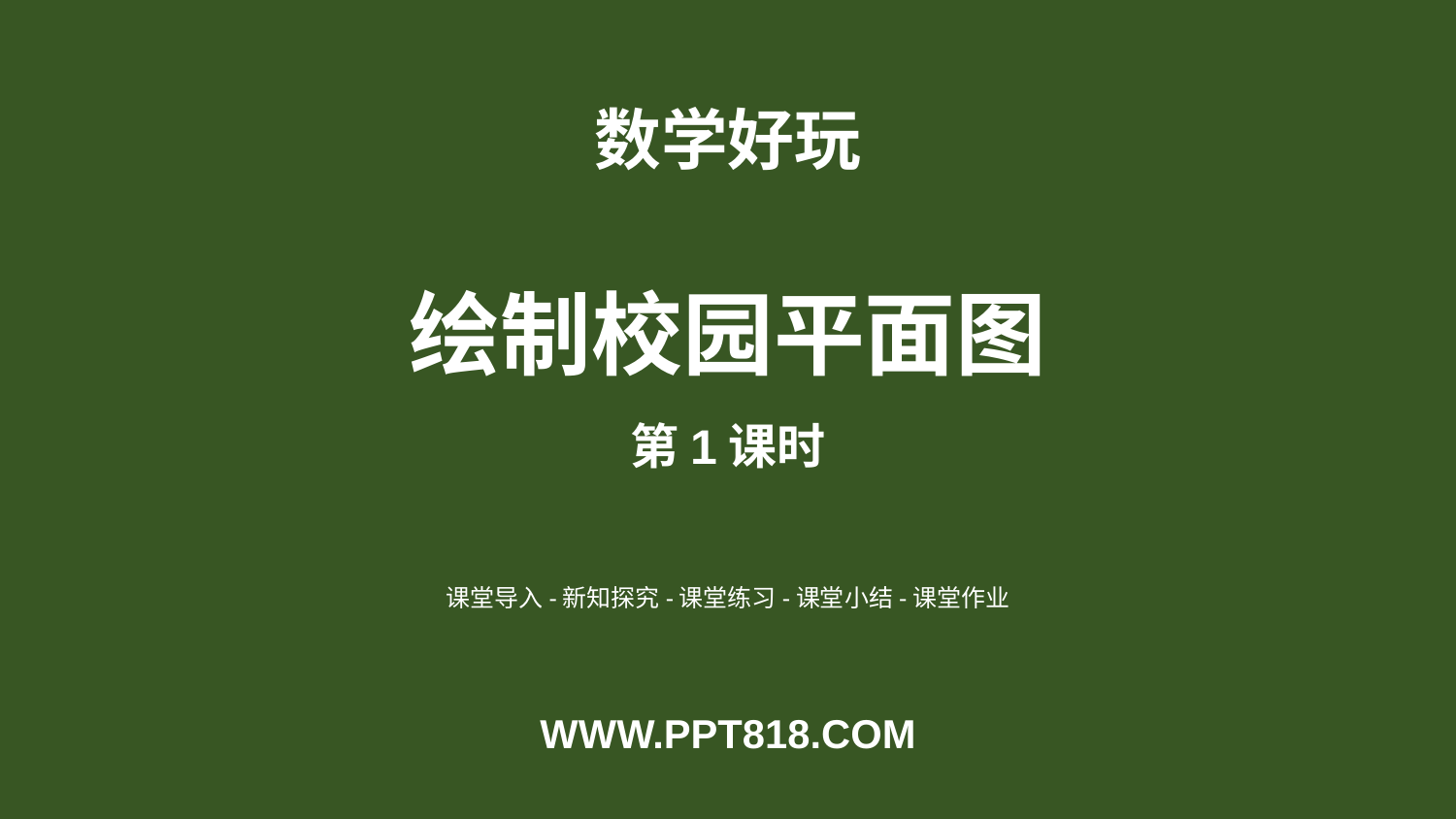

数学好玩
绘制校园平面图
第1课时
课堂导入-新知探究-课堂练习-课堂小结-课堂作业
WWW.PPT818.COM